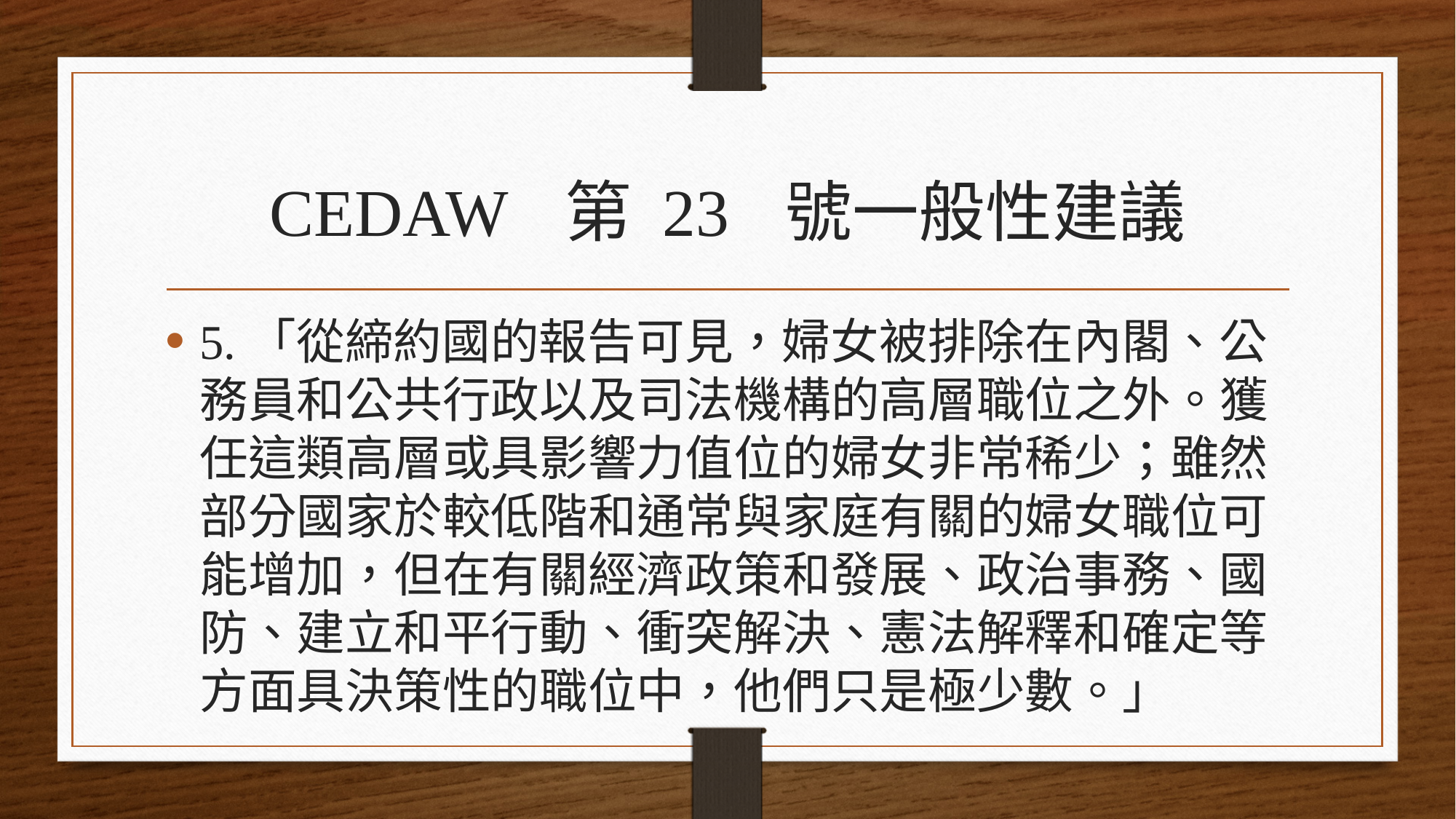

# CEDAW 第 23 號一般性建議
5.「從締約國的報告可見，婦女被排除在內閣、公務員和公共行政以及司法機構的高層職位之外。獲任這類高層或具影響力值位的婦女非常稀少；雖然部分國家於較低階和通常與家庭有關的婦女職位可能增加，但在有關經濟政策和發展、政治事務、國防、建立和平行動、衝突解決、憲法解釋和確定等方面具決策性的職位中，他們只是極少數。」